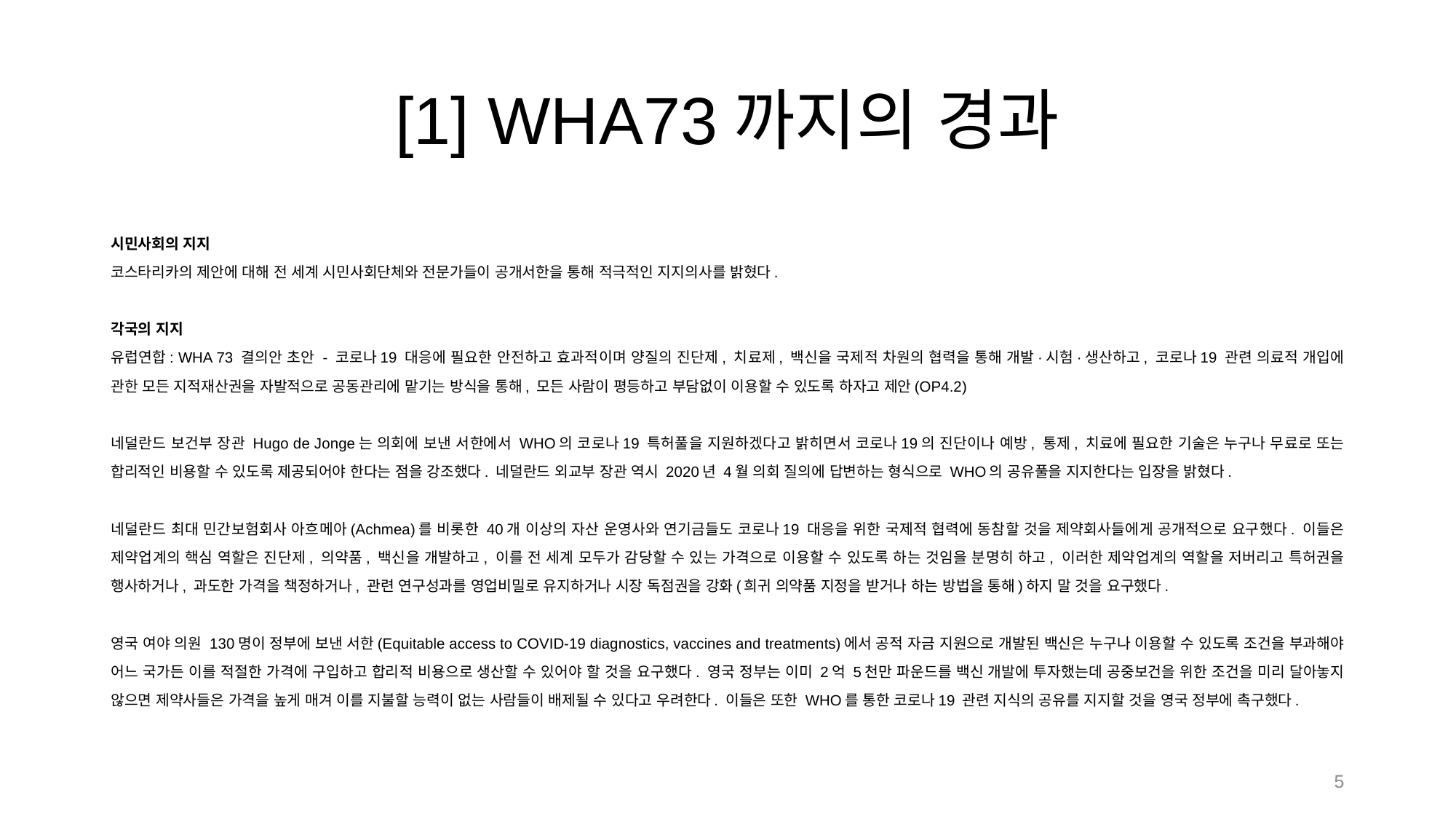

# [1] WHA73까지의 경과
시민사회의 지지
코스타리카의 제안에 대해 전 세계 시민사회단체와 전문가들이 공개서한을 통해 적극적인 지지의사를 밝혔다.

각국의 지지
유럽연합: WHA 73 결의안 초안 - 코로나19 대응에 필요한 안전하고 효과적이며 양질의 진단제, 치료제, 백신을 국제적 차원의 협력을 통해 개발·시험·생산하고, 코로나19 관련 의료적 개입에 관한 모든 지적재산권을 자발적으로 공동관리에 맡기는 방식을 통해, 모든 사람이 평등하고 부담없이 이용할 수 있도록 하자고 제안(OP4.2)

네덜란드 보건부 장관 Hugo de Jonge는 의회에 보낸 서한에서 WHO의 코로나19 특허풀을 지원하겠다고 밝히면서 코로나19의 진단이나 예방, 통제, 치료에 필요한 기술은 누구나 무료로 또는 합리적인 비용할 수 있도록 제공되어야 한다는 점을 강조했다. 네덜란드 외교부 장관 역시 2020년 4월 의회 질의에 답변하는 형식으로 WHO의 공유풀을 지지한다는 입장을 밝혔다.

네덜란드 최대 민간보험회사 아흐메아(Achmea)를 비롯한 40개 이상의 자산 운영사와 연기금들도 코로나19 대응을 위한 국제적 협력에 동참할 것을 제약회사들에게 공개적으로 요구했다. 이들은 제약업계의 핵심 역할은 진단제, 의약품, 백신을 개발하고, 이를 전 세계 모두가 감당할 수 있는 가격으로 이용할 수 있도록 하는 것임을 분명히 하고, 이러한 제약업계의 역할을 저버리고 특허권을 행사하거나, 과도한 가격을 책정하거나, 관련 연구성과를 영업비밀로 유지하거나 시장 독점권을 강화(희귀 의약품 지정을 받거나 하는 방법을 통해)하지 말 것을 요구했다.

영국 여야 의원 130명이 정부에 보낸 서한(Equitable access to COVID-19 diagnostics, vaccines and treatments)에서 공적 자금 지원으로 개발된 백신은 누구나 이용할 수 있도록 조건을 부과해야 어느 국가든 이를 적절한 가격에 구입하고 합리적 비용으로 생산할 수 있어야 할 것을 요구했다. 영국 정부는 이미 2억 5천만 파운드를 백신 개발에 투자했는데 공중보건을 위한 조건을 미리 달아놓지 않으면 제약사들은 가격을 높게 매겨 이를 지불할 능력이 없는 사람들이 배제될 수 있다고 우려한다. 이들은 또한 WHO를 통한 코로나19 관련 지식의 공유를 지지할 것을 영국 정부에 촉구했다.
5